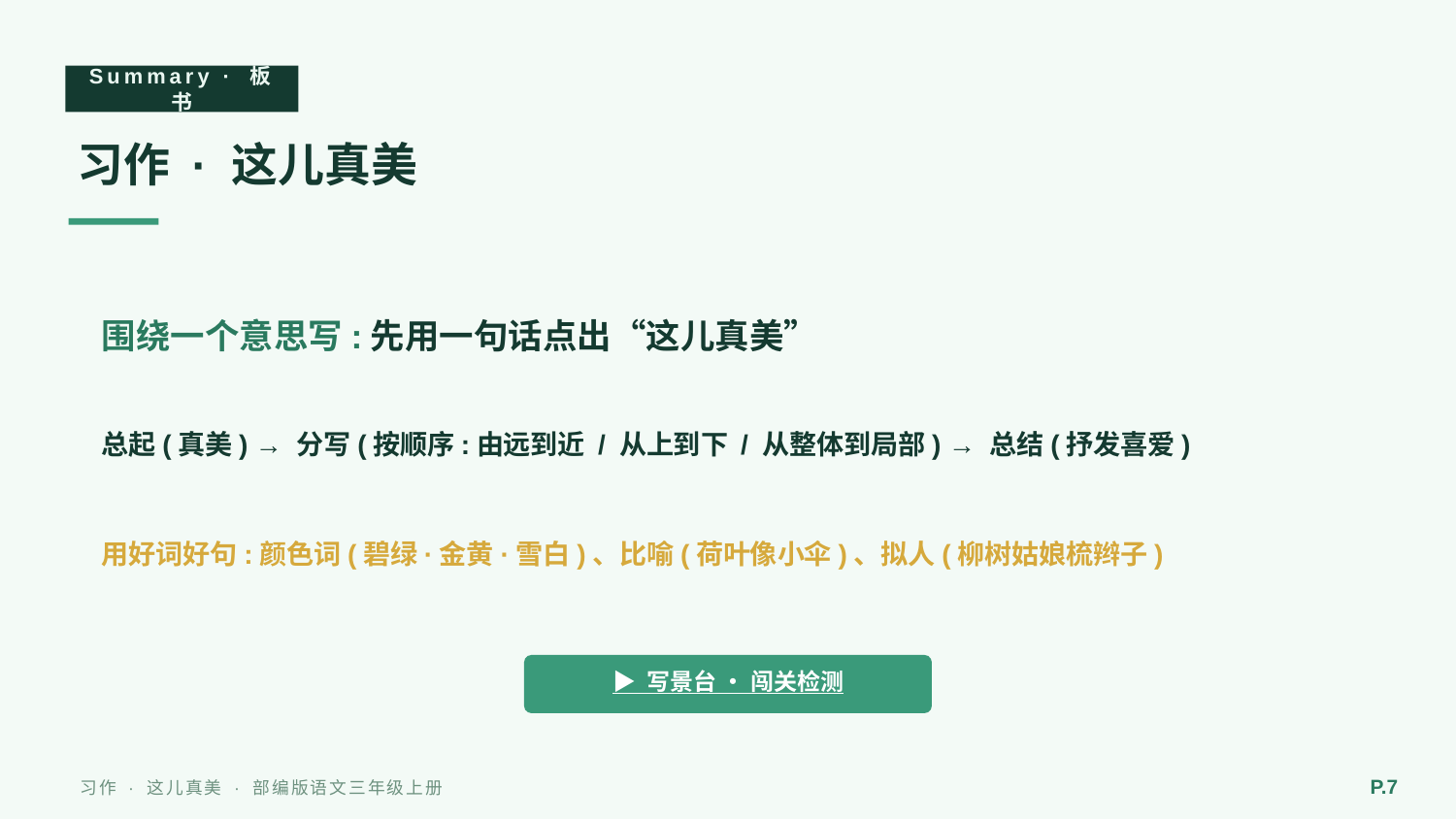

Summary · 板书

习作 · 这儿真美

围绕一个意思写:先用一句话点出“这儿真美”
总起(真美) → 分写(按顺序:由远到近 / 从上到下 / 从整体到局部) → 总结(抒发喜爱)
用好词好句:颜色词(碧绿·金黄·雪白)、比喻(荷叶像小伞)、拟人(柳树姑娘梳辫子)
▶  写景台 · 闯关检测

P.7
习作 · 这儿真美 · 部编版语文三年级上册